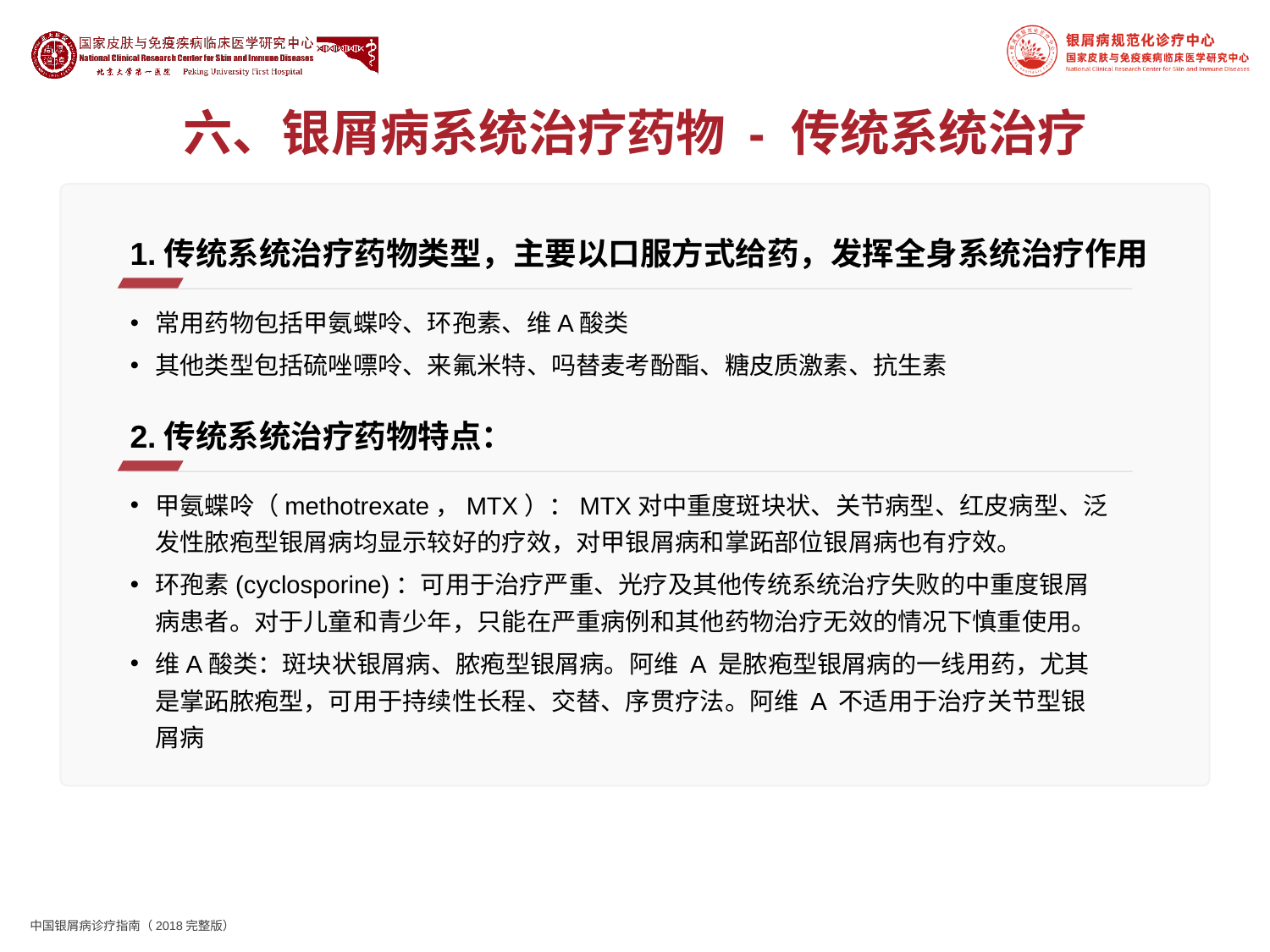

# 六、银屑病系统治疗药物 - 传统系统治疗

1.传统系统治疗药物类型，主要以口服方式给药，发挥全身系统治疗作用

常用药物包括甲氨蝶呤、环孢素、维A酸类
其他类型包括硫唑嘌呤、来氟米特、吗替麦考酚酯、糖皮质激素、抗生素
2.传统系统治疗药物特点：

甲氨蝶呤（methotrexate，MTX）：MTX对中重度斑块状、关节病型、红皮病型、泛发性脓疱型银屑病均显示较好的疗效，对甲银屑病和掌跖部位银屑病也有疗效。
环孢素(cyclosporine)：可用于治疗严重、光疗及其他传统系统治疗失败的中重度银屑病患者。对于儿童和青少年，只能在严重病例和其他药物治疗无效的情况下慎重使用。
维A酸类：斑块状银屑病、脓疱型银屑病。阿维 A 是脓疱型银屑病的一线用药，尤其是掌跖脓疱型，可用于持续性长程、交替、序贯疗法。阿维 A 不适用于治疗关节型银屑病
中国银屑病诊疗指南（2018完整版）